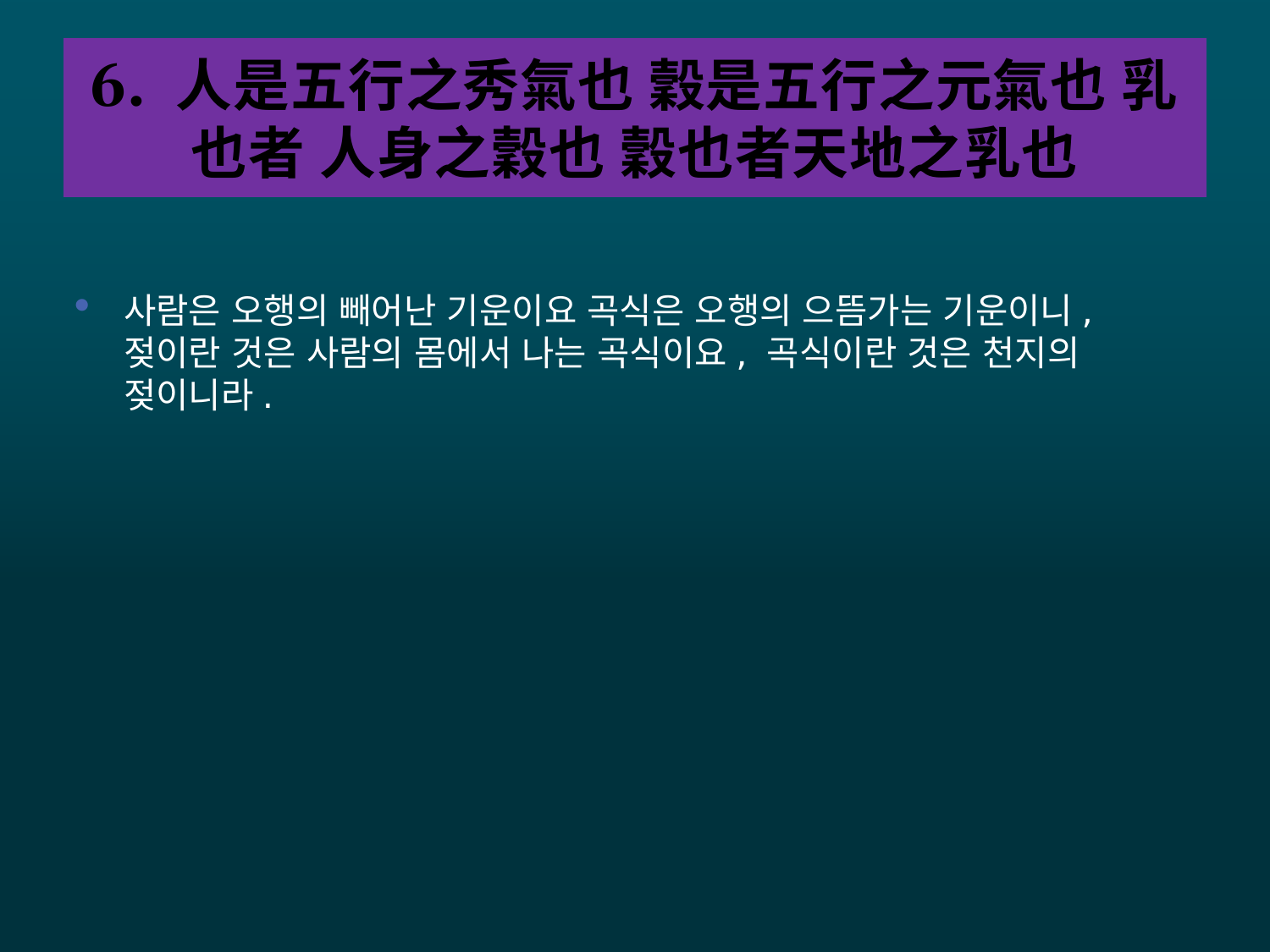

# 6. 人是五行之秀氣也 穀是五行之元氣也 乳也者 人身之穀也 穀也者天地之乳也
사람은 오행의 빼어난 기운이요 곡식은 오행의 으뜸가는 기운이니, 젖이란 것은 사람의 몸에서 나는 곡식이요, 곡식이란 것은 천지의 젖이니라.